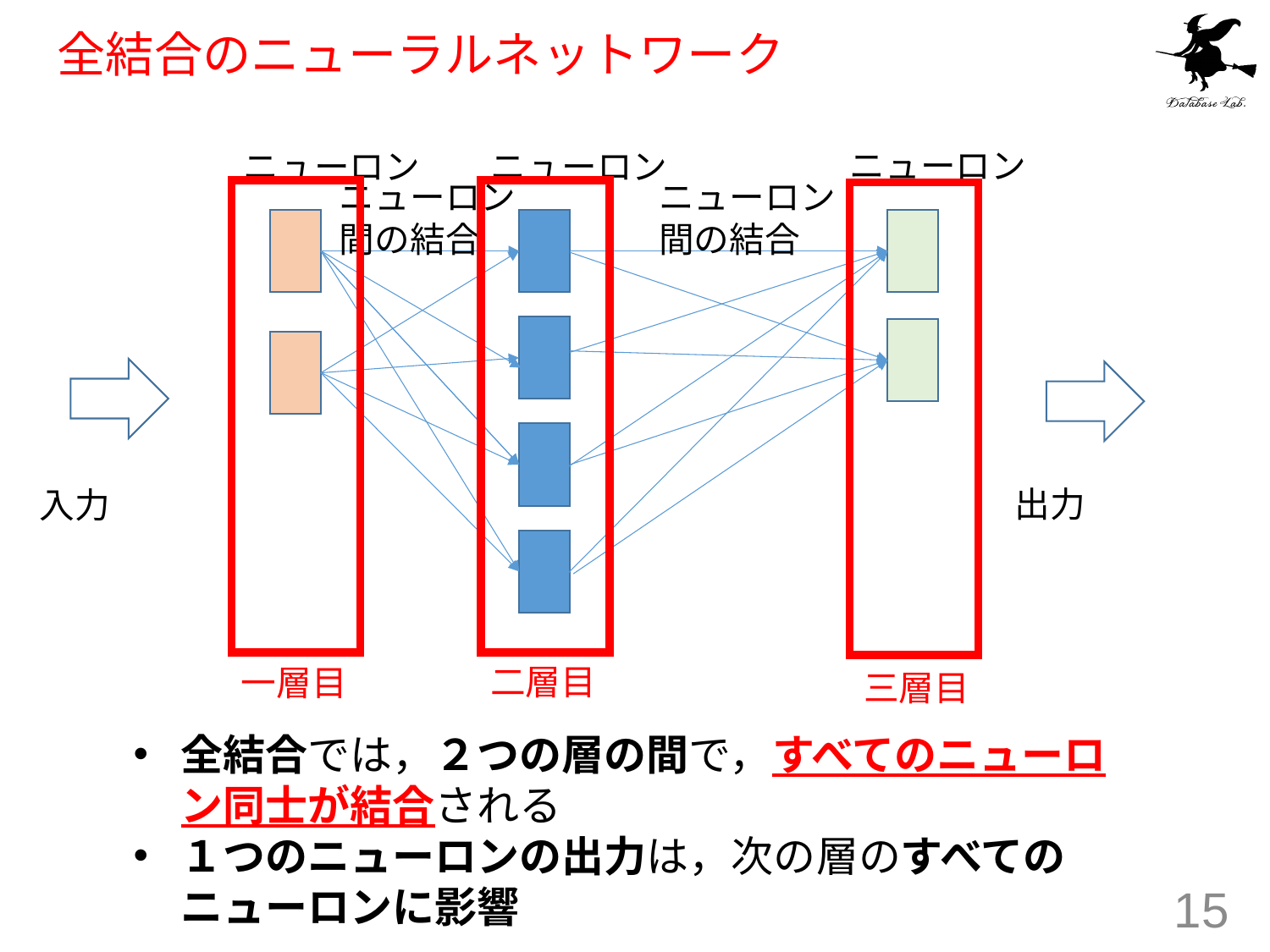

# 全結合のニューラルネットワーク
ニューロン
ニューロン
ニューロン
ニューロン間の結合
ニューロン間の結合

出力
入力

二層目
一層目
三層目
全結合では，２つの層の間で，すべてのニューロン同士が結合される
１つのニューロンの出力は，次の層のすべてのニューロンに影響
15